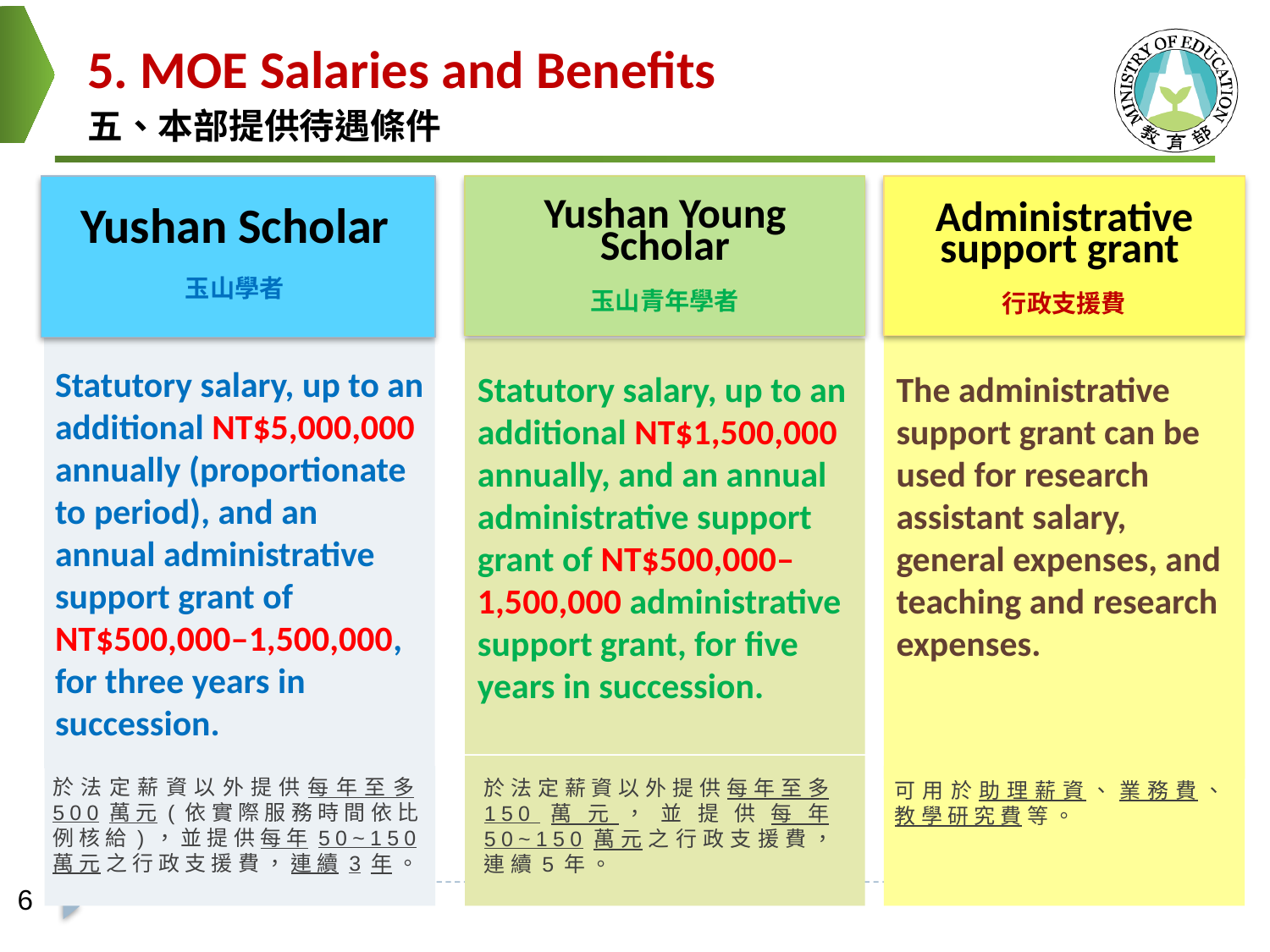

5. MOE Salaries and Benefits
五、本部提供待遇條件

Yushan Scholar
玉山學者

Yushan Young Scholar
玉山青年學者

Administrative support grant
行政支援費
Statutory salary, up to an additional NT$5,000,000 annually (proportionate to period), and an annual administrative support grant of NT$500,000‒1,500,000, for three years in succession.

The administrative support grant can be used for research assistant salary, general expenses, and teaching and research expenses.

Statutory salary, up to an additional NT$1,500,000 annually, and an annual administrative support grant of NT$500,000‒1,500,000 administrative support grant, for five years in succession.

於法定薪資以外提供每年至多150萬元，並提供每年50~150萬元之行政支援費，連續5年。

可用於助理薪資、業務費、教學研究費等。
於法定薪資以外提供每年至多500萬元(依實際服務時間依比例核給)，並提供每年50~150萬元之行政支援費，連續3年。
6